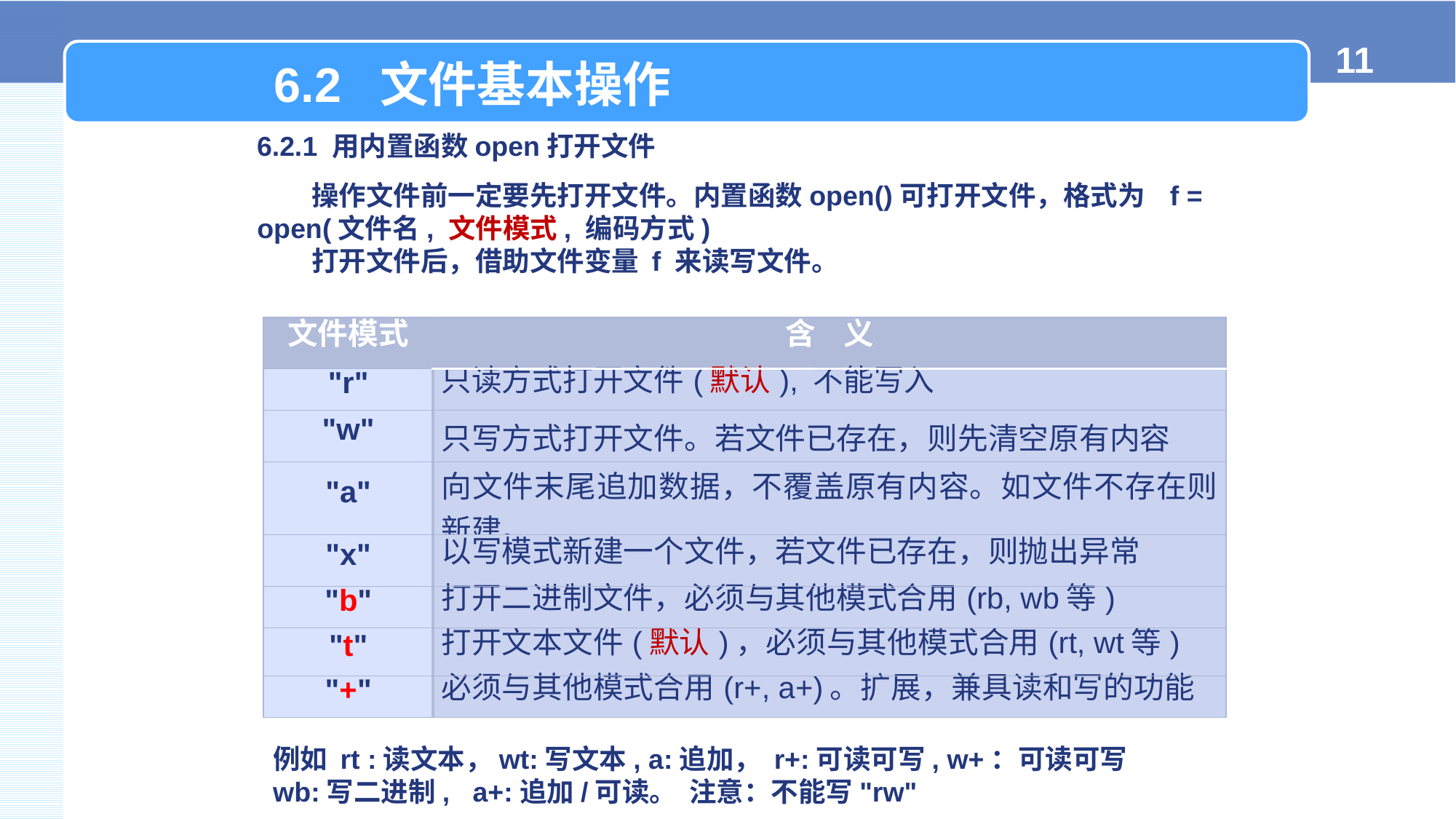

6.2  文件基本操作
6.2.1 用内置函数open打开文件
操作文件前一定要先打开文件。内置函数open()可打开文件，格式为   f = open(文件名, 文件模式, 编码方式)
打开文件后，借助文件变量 f 来读写文件。
| 文件模式 | 含 义 |
| --- | --- |
| "r" | 只读方式打开文件(默认), 不能写入 |
| "w" | 只写方式打开文件。若文件已存在，则先清空原有内容 |
| "a" | 向文件末尾追加数据，不覆盖原有内容。如文件不存在则新建。 |
| "x" | 以写模式新建一个文件，若文件已存在，则抛出异常 |
| "b" | 打开二进制文件，必须与其他模式合用(rb, wb等) |
| "t" | 打开文本文件(默认)，必须与其他模式合用(rt, wt等) |
| "+" | 必须与其他模式合用(r+, a+)。扩展，兼具读和写的功能 |
例如 rt :读文本，wt:写文本, a:追加， r+:可读可写, w+：可读可写
wb:写二进制,   a+:追加/可读。  注意：不能写"rw"